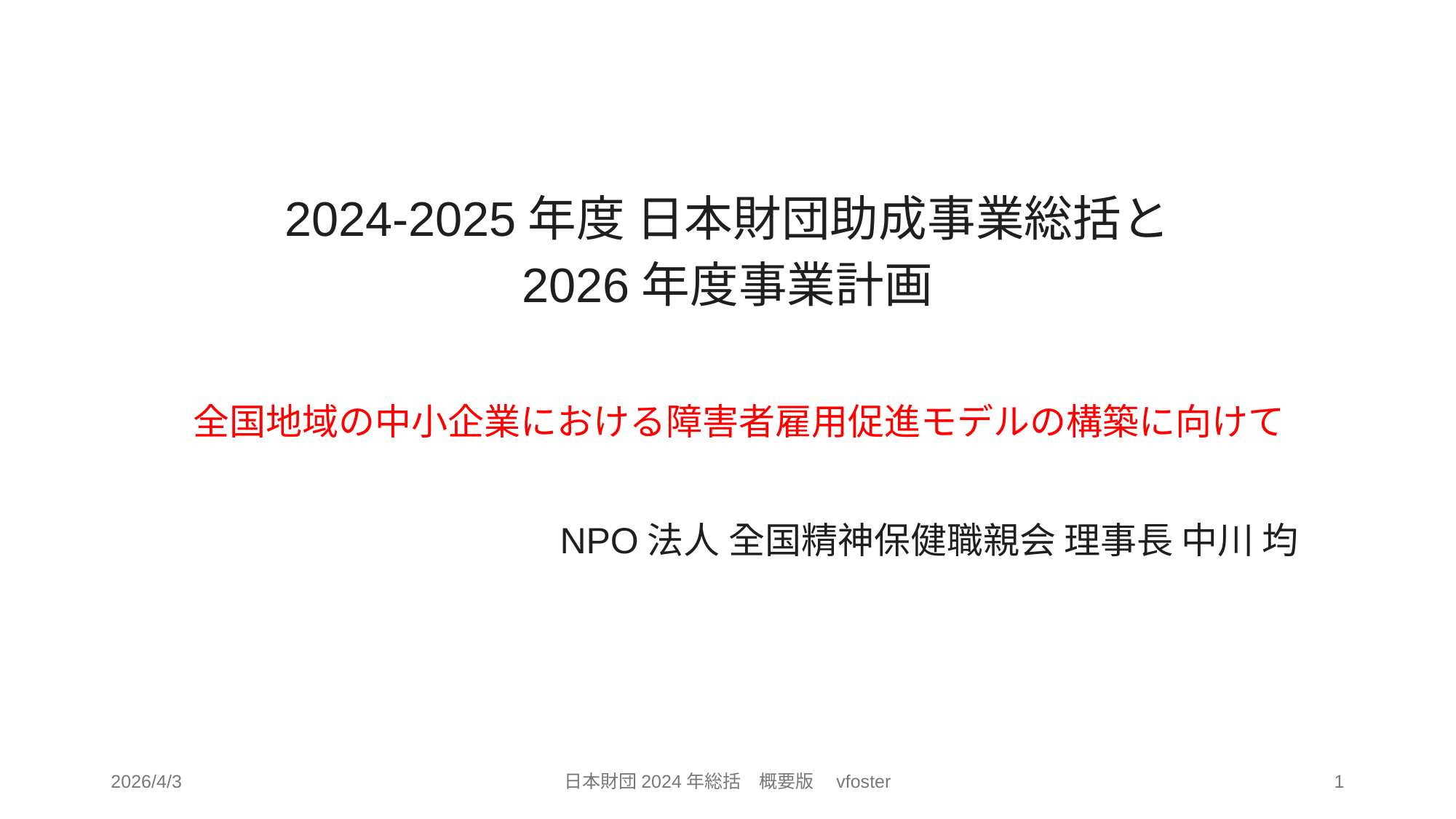

2024-2025年度 日本財団助成事業総括と
2026年度事業計画
 全国地域の中小企業における障害者雇用促進モデルの構築に向けて
NPO法人 全国精神保健職親会 理事長 中川 均
2026/4/3
日本財団2024年総括　概要版　vfoster
1